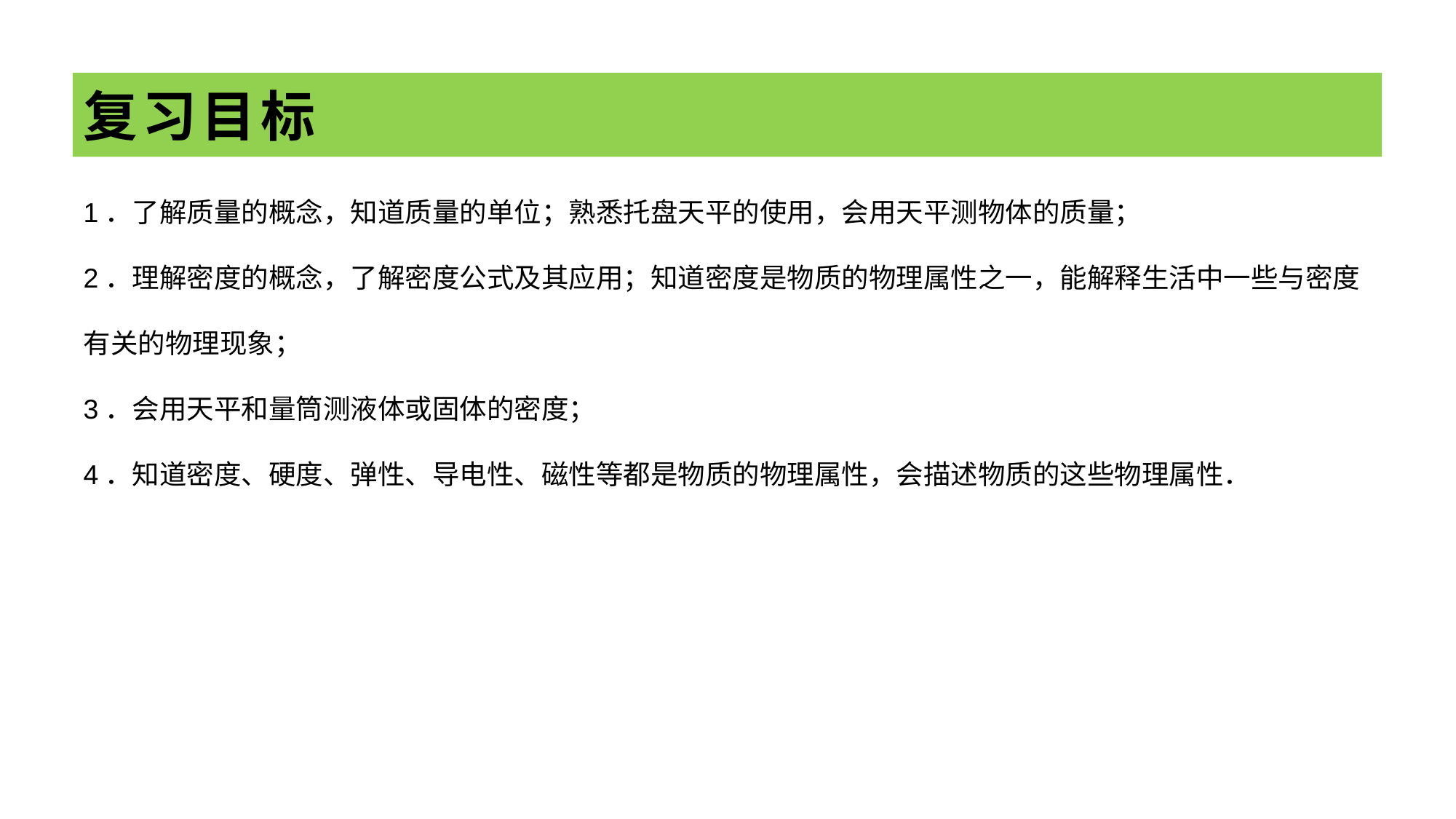

# 复习目标
1．了解质量的概念，知道质量的单位；熟悉托盘天平的使用，会用天平测物体的质量；
2．理解密度的概念，了解密度公式及其应用；知道密度是物质的物理属性之一，能解释生活中一些与密度有关的物理现象；
3．会用天平和量筒测液体或固体的密度；
4．知道密度、硬度、弹性、导电性、磁性等都是物质的物理属性，会描述物质的这些物理属性．